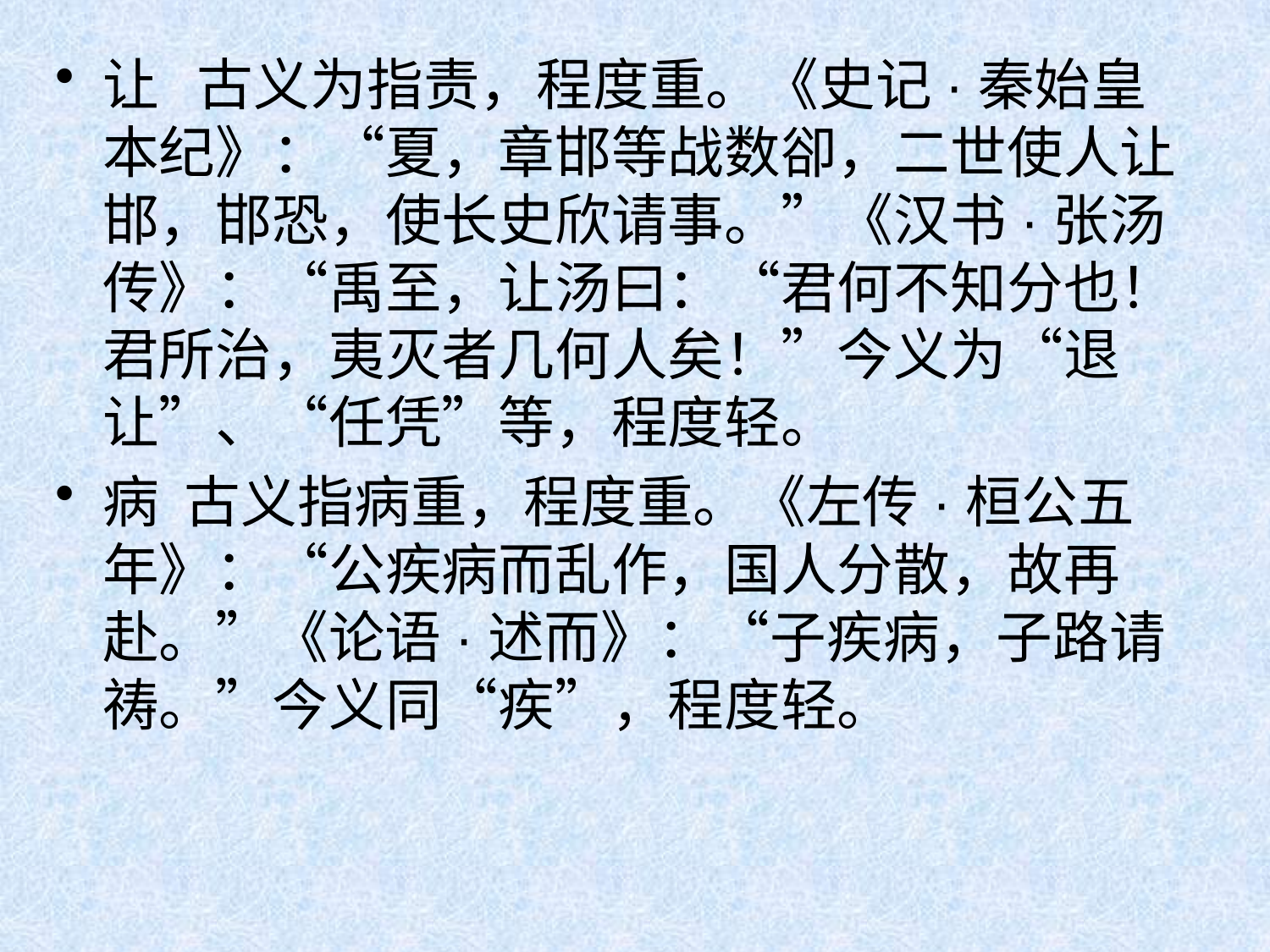

让   古义为指责，程度重。《史记·秦始皇本纪》：“夏，章邯等战数卻，二世使人让邯，邯恐，使长史欣请事。”《汉书·张汤传》：“禹至，让汤曰：“君何不知分也！君所治，夷灭者几何人矣！”今义为“退让”、“任凭”等，程度轻。
病  古义指病重，程度重。《左传·桓公五年》：“公疾病而乱作，国人分散，故再赴。”《论语·述而》：“子疾病，子路请祷。”今义同“疾”，程度轻。